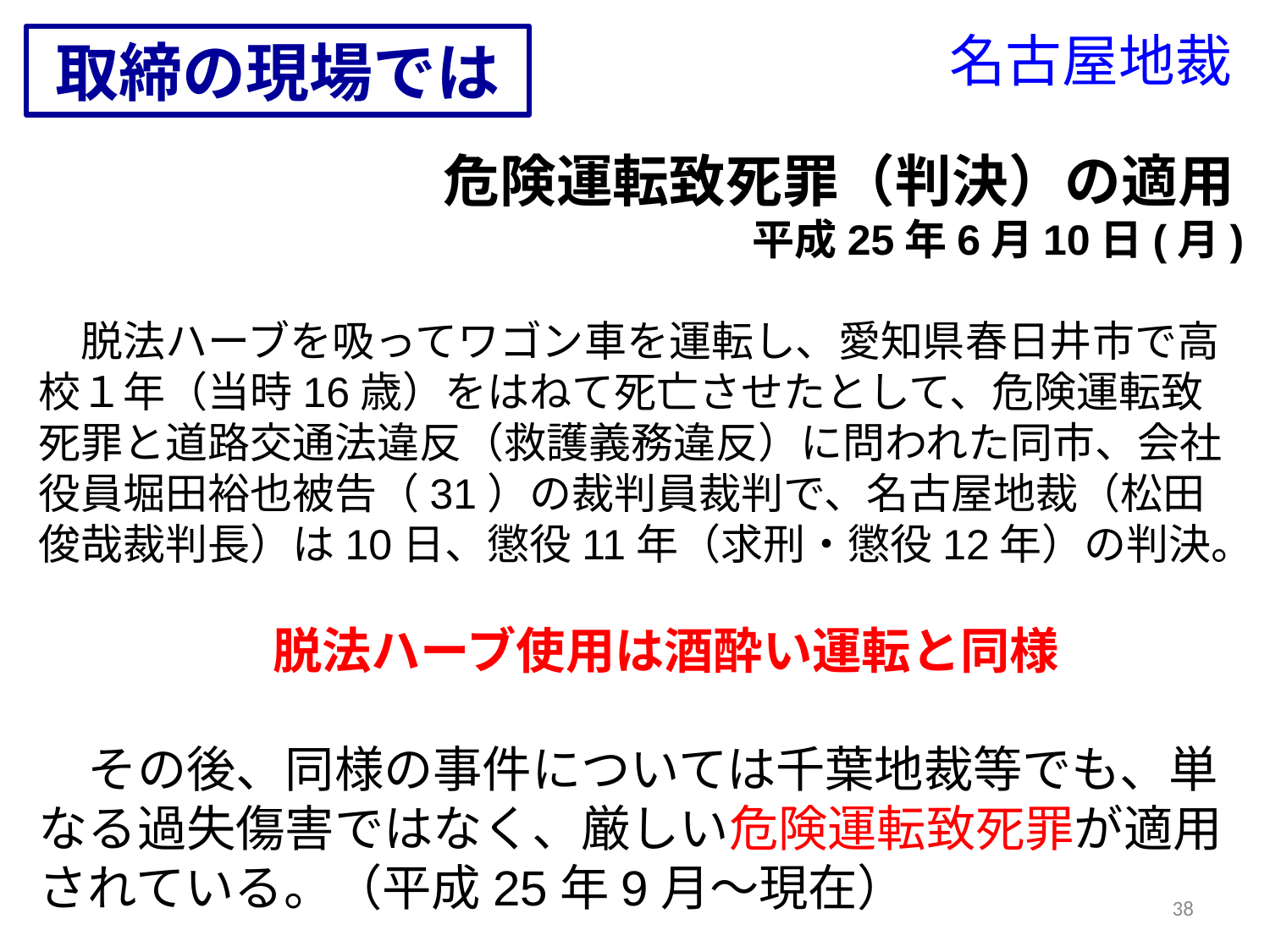

名古屋地裁
取締の現場では
　　　　　　　危険運転致死罪（判決）の適用
平成25年6月10日(月)

　脱法ハーブを吸ってワゴン車を運転し、愛知県春日井市で高校１年（当時16歳）をはねて死亡させたとして、危険運転致死罪と道路交通法違反（救護義務違反）に問われた同市、会社役員堀田裕也被告（31）の裁判員裁判で、名古屋地裁（松田俊哉裁判長）は10日、懲役11年（求刑・懲役12年）の判決。
　脱法ハーブ使用は酒酔い運転と同様

　その後、同様の事件については千葉地裁等でも、単なる過失傷害ではなく、厳しい危険運転致死罪が適用されている。（平成25年9月～現在）
38